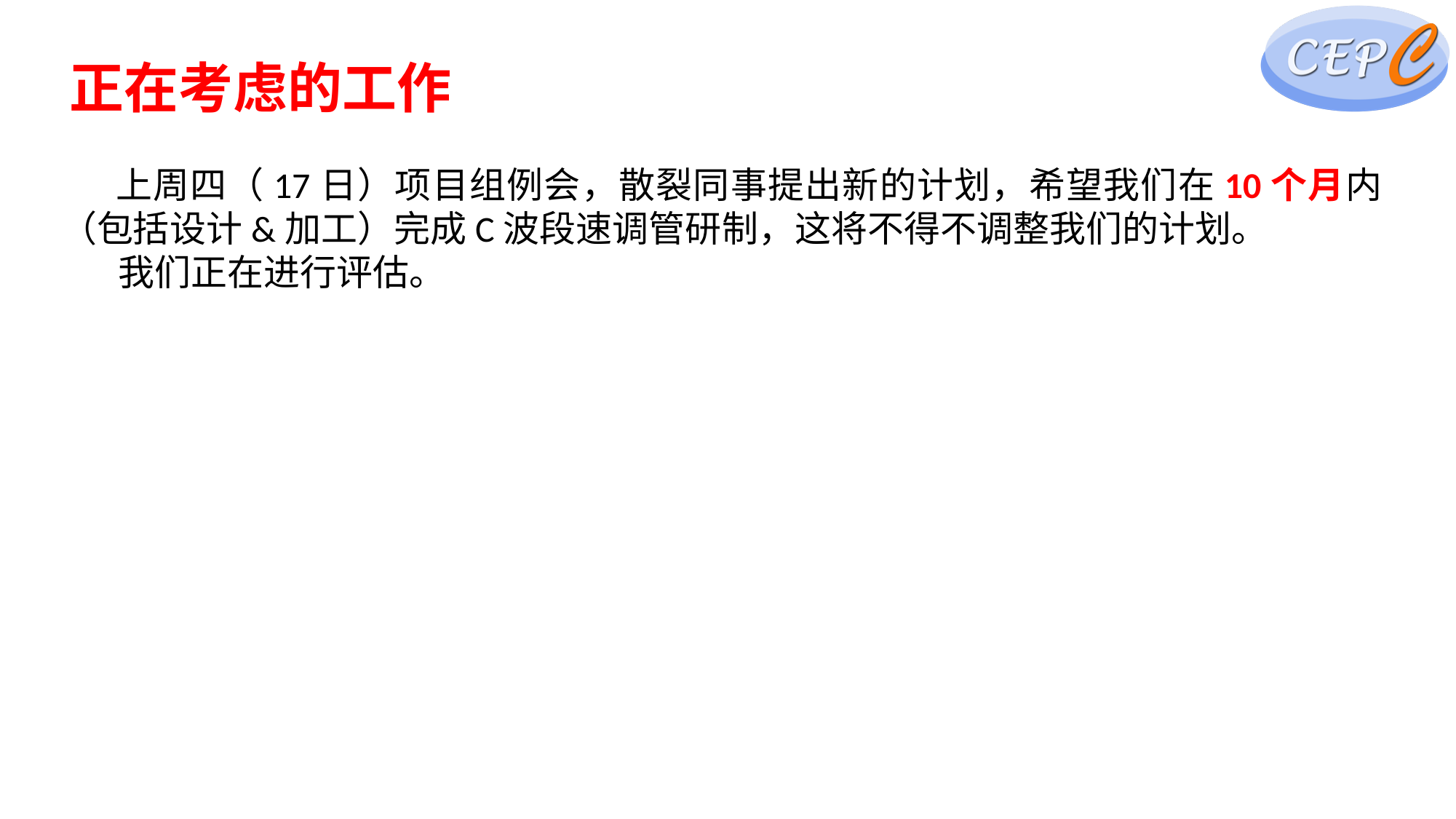

# 正在考虑的工作
     上周四（17日）项目组例会，散裂同事提出新的计划，希望我们在10个月内（包括设计&加工）完成C波段速调管研制，这将不得不调整我们的计划。
      我们正在进行评估。